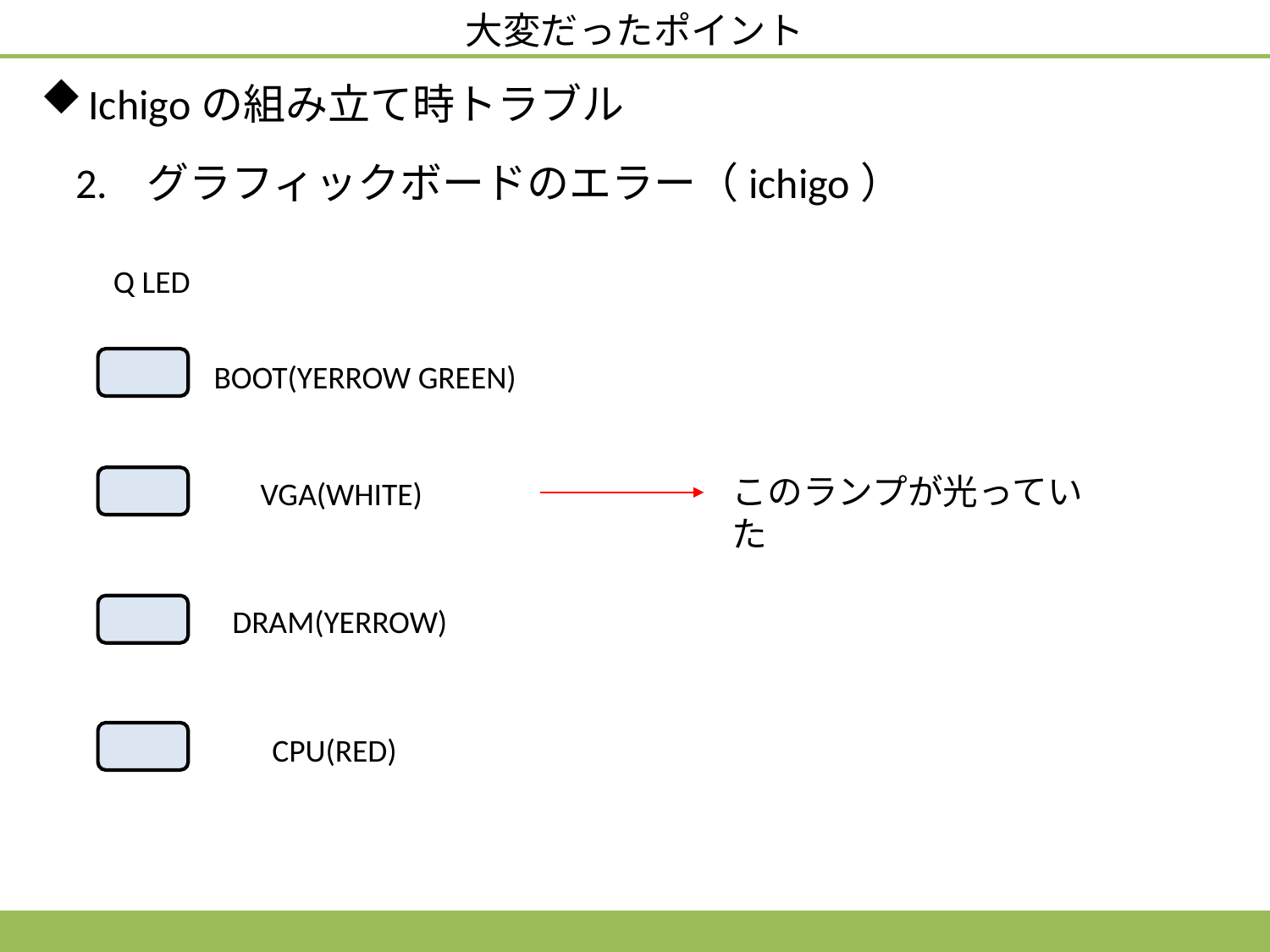

大変だったポイント
Ichigoの組み立て時トラブル
2.   グラフィックボードのエラー（ichigo）
Q LED

BOOT(YERROW GREEN)
このランプが光っていた

VGA(WHITE)

DRAM(YERROW)

CPU(RED)